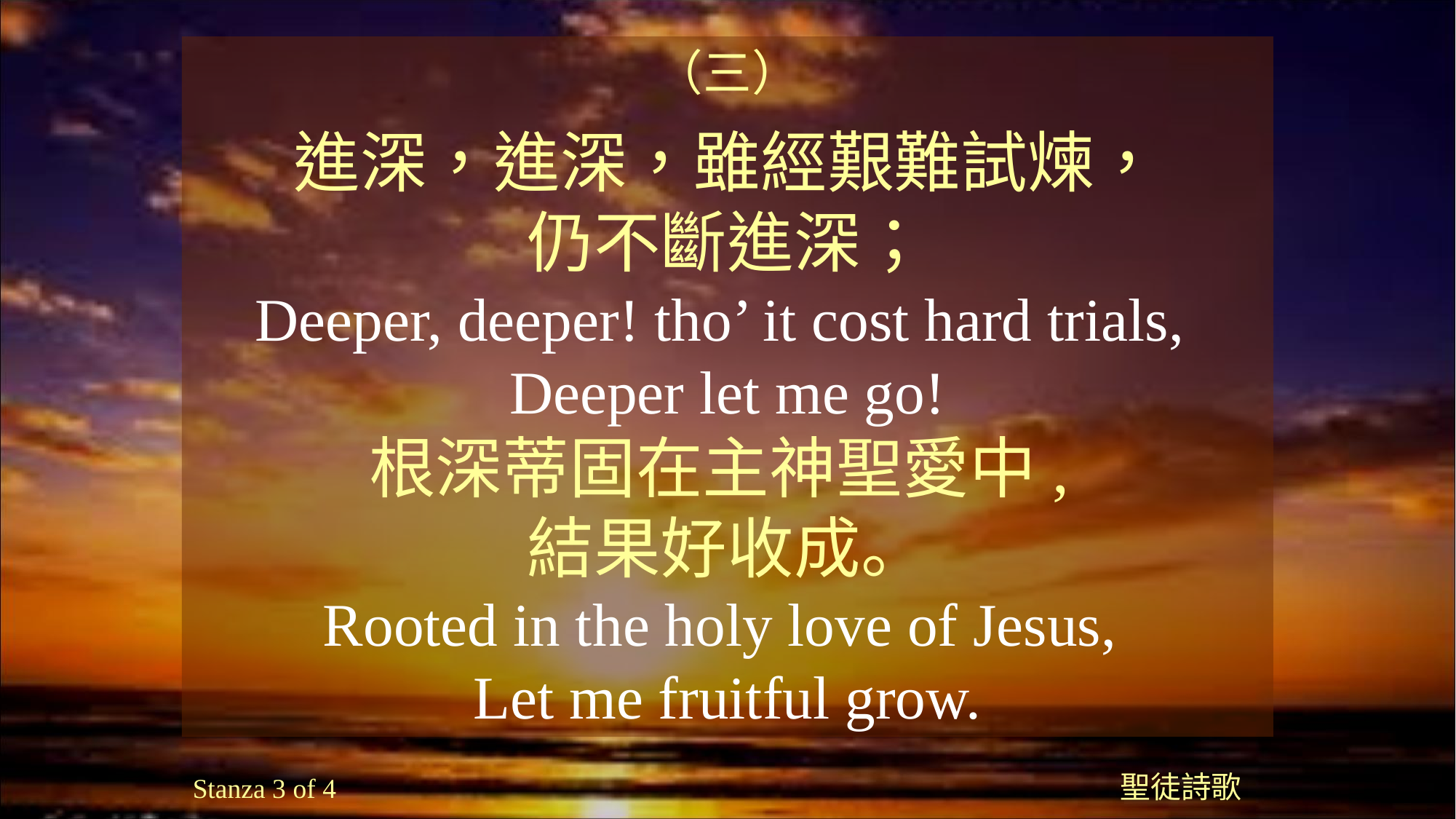

（三）

進深，進深，雖經艱難試煉，
仍不斷進深；
Deeper, deeper! tho’ it cost hard trials,
Deeper let me go!
根深蒂固在主神聖愛中,
結果好收成。
Rooted in the holy love of Jesus,
Let me fruitful grow.
聖徒詩歌
Stanza 3 of 4